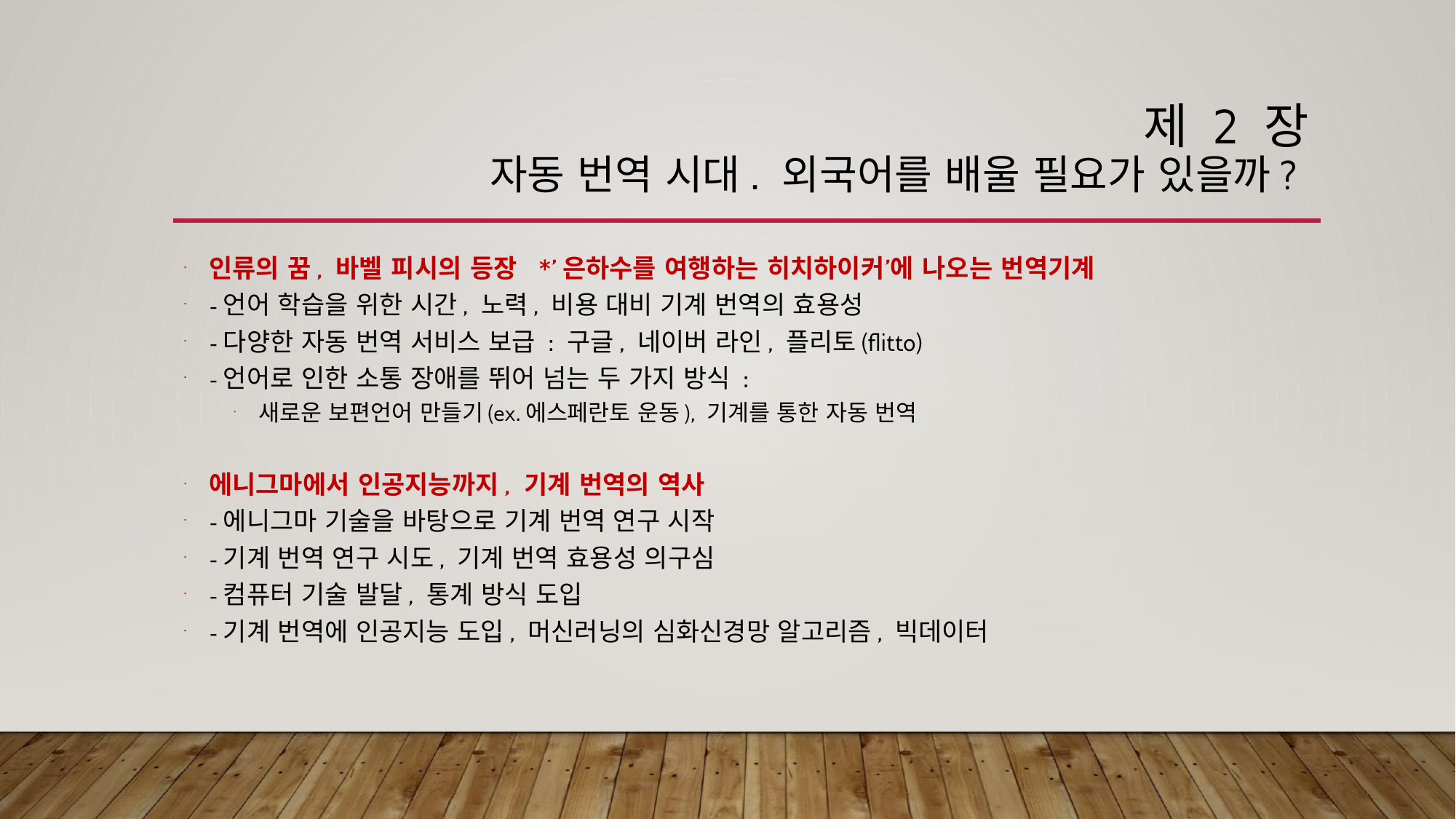

# 제 2 장 자동 번역 시대. 외국어를 배울 필요가 있을까?
인류의 꿈, 바벨 피시의 등장  *’은하수를 여행하는 히치하이커’에 나오는 번역기계
-언어 학습을 위한 시간, 노력, 비용 대비 기계 번역의 효용성
-다양한 자동 번역 서비스 보급 : 구글, 네이버 라인, 플리토(flitto)
-언어로 인한 소통 장애를 뛰어 넘는 두 가지 방식 :
새로운 보편언어 만들기(ex.에스페란토 운동), 기계를 통한 자동 번역

에니그마에서 인공지능까지, 기계 번역의 역사
-에니그마 기술을 바탕으로 기계 번역 연구 시작
-기계 번역 연구 시도, 기계 번역 효용성 의구심
-컴퓨터 기술 발달, 통계 방식 도입
-기계 번역에 인공지능 도입, 머신러닝의 심화신경망 알고리즘, 빅데이터